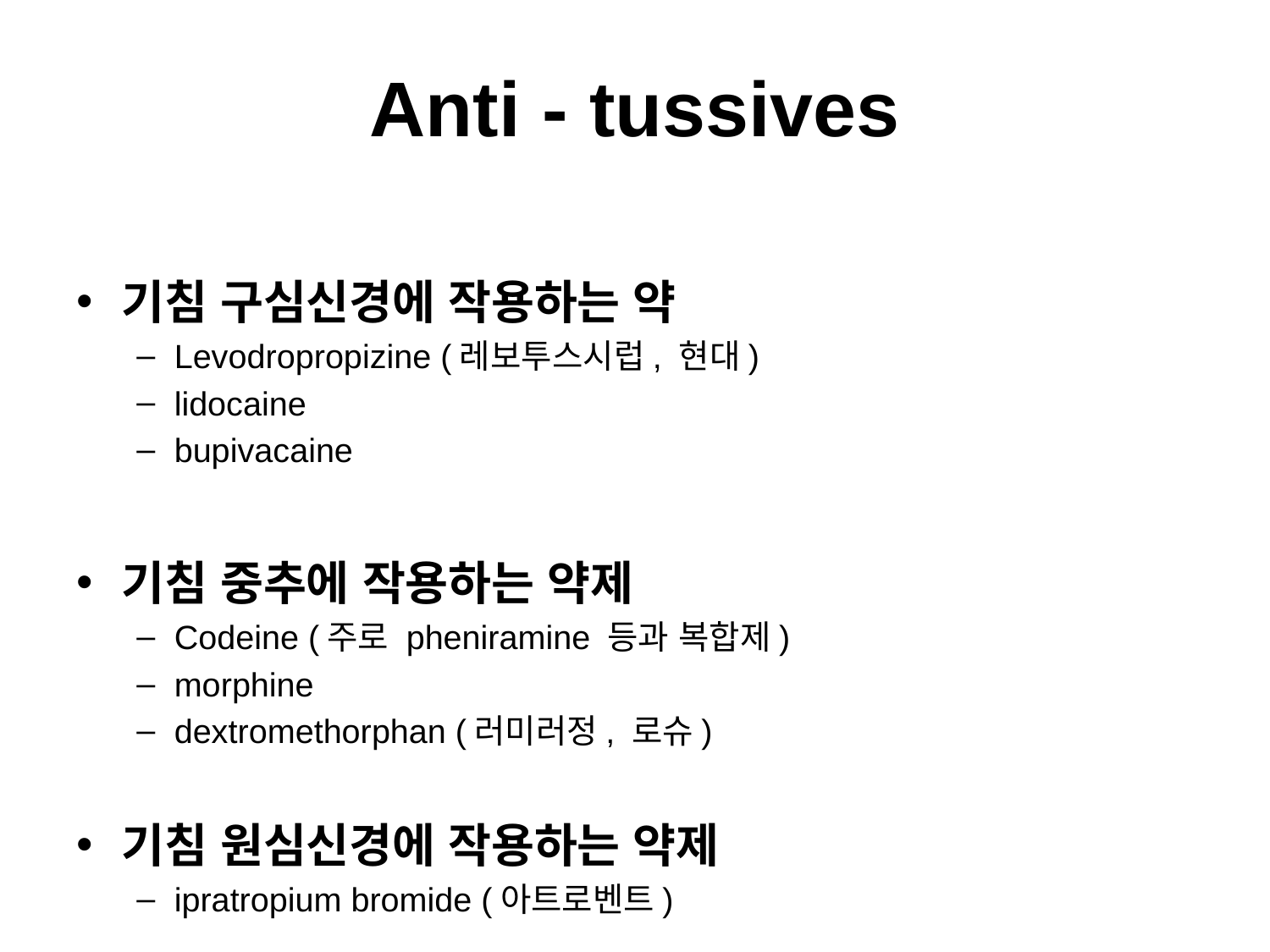

# Anti - tussives
기침 구심신경에 작용하는 약
Levodropropizine (레보투스시럽, 현대)
lidocaine
bupivacaine

기침 중추에 작용하는 약제
Codeine (주로 pheniramine 등과 복합제)
morphine
dextromethorphan (러미러정, 로슈)

기침 원심신경에 작용하는 약제
ipratropium bromide (아트로벤트)